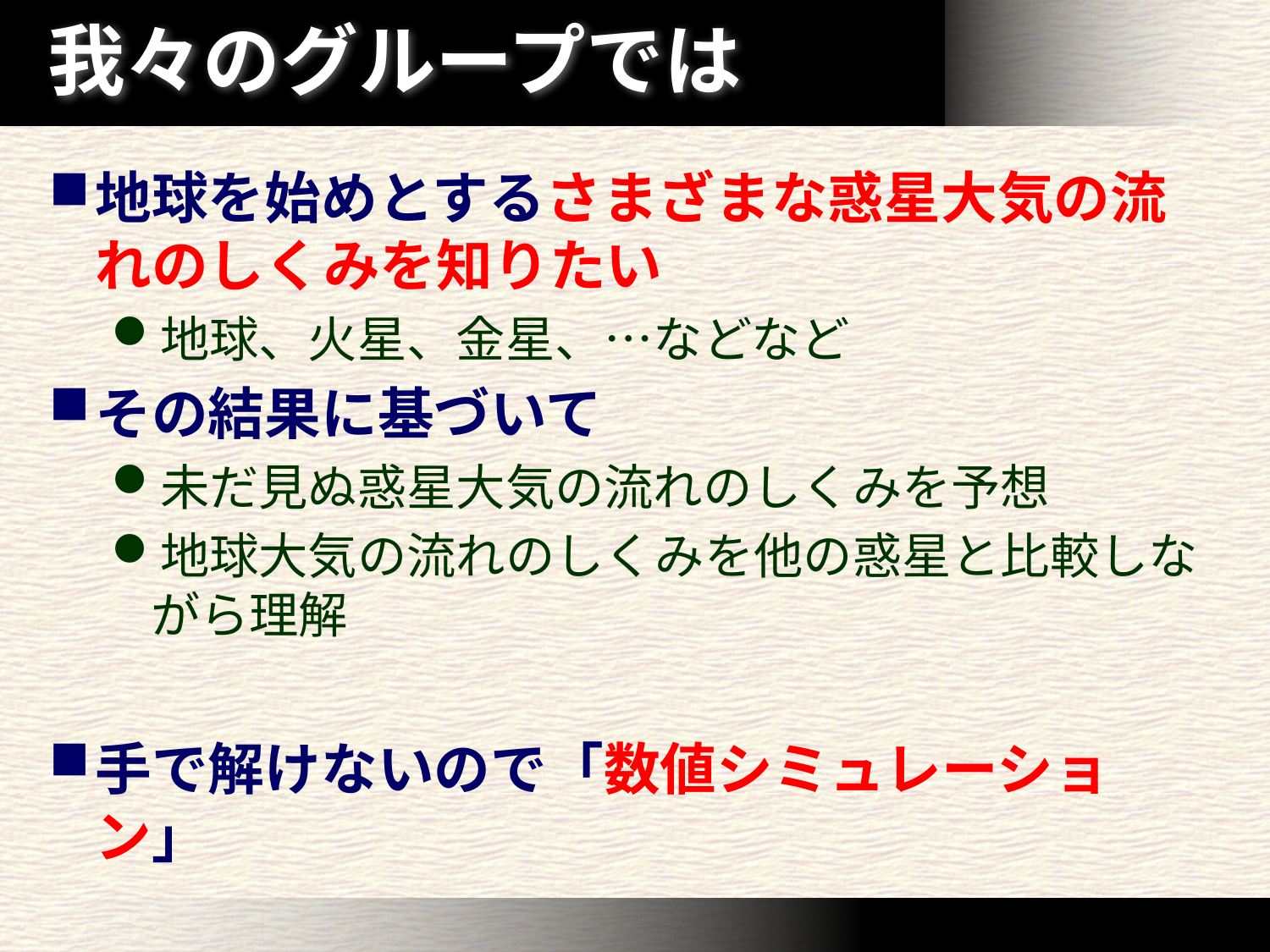

# 我々のグループでは
地球を始めとするさまざまな惑星大気の流れのしくみを知りたい
地球、火星、金星、…などなど
その結果に基づいて
未だ見ぬ惑星大気の流れのしくみを予想
地球大気の流れのしくみを他の惑星と比較しながら理解

手で解けないので「数値シミュレーション」